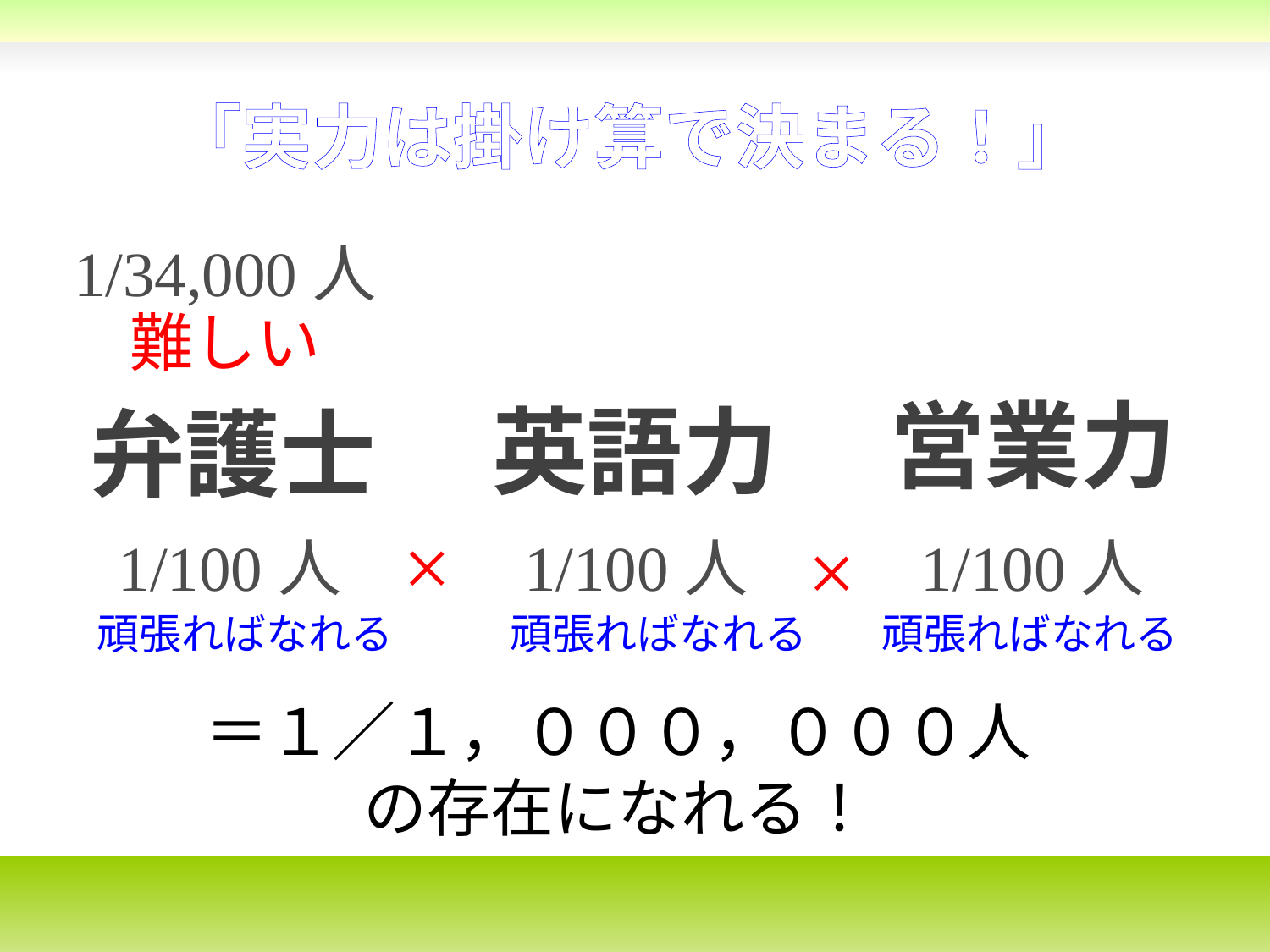

「実力は掛け算で決まる！」
1/34,000人
難しい
営業力
英語力
弁護士
×
×
1/100人
1/100人
1/100人
頑張ればなれる
頑張ればなれる
頑張ればなれる
＝１／１，０００，０００人
の存在になれる！